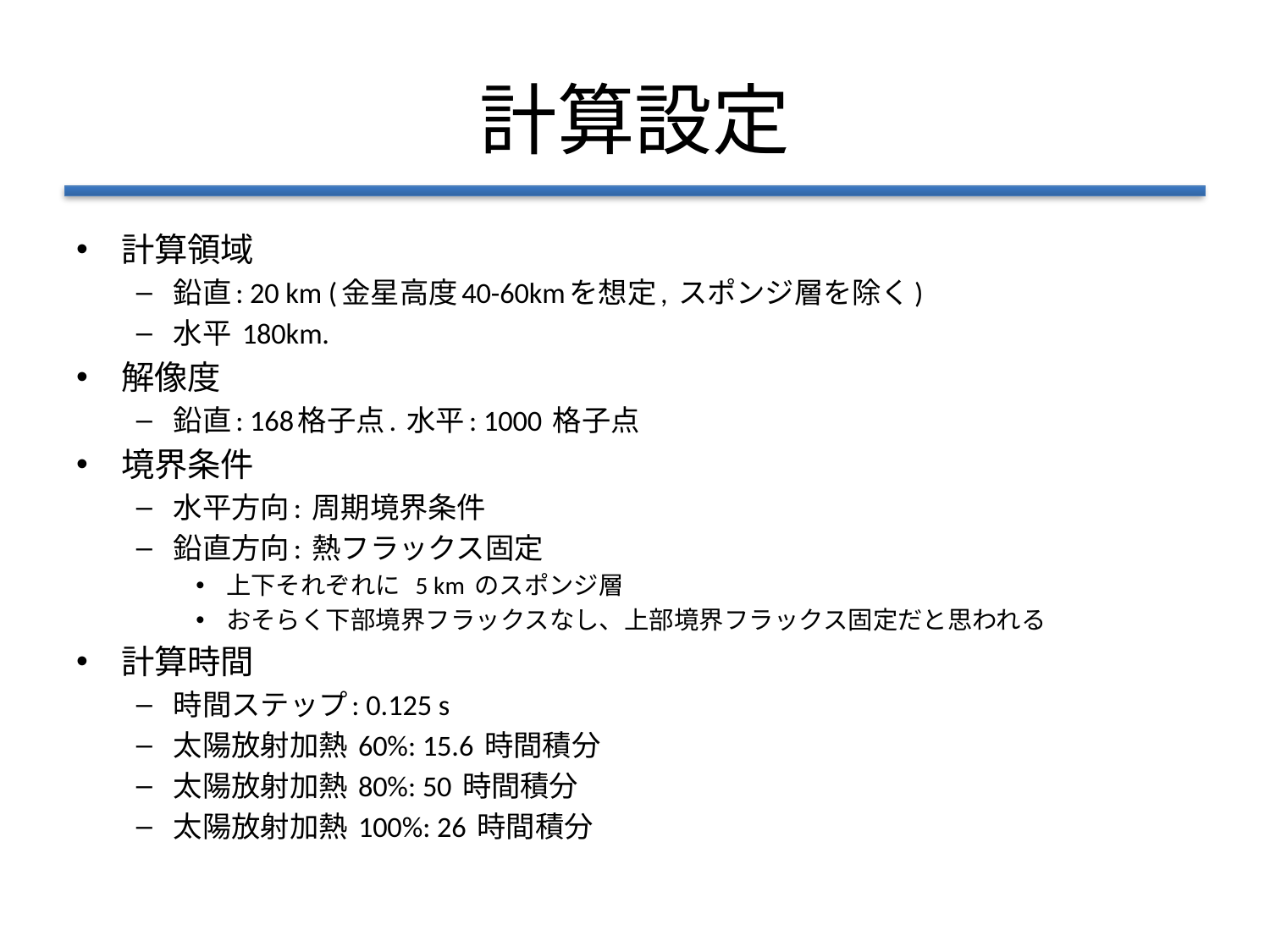

# 計算設定
計算領域
鉛直: 20 km (金星高度40-60kmを想定, スポンジ層を除く)
水平 180km.
解像度
鉛直: 168格子点. 水平: 1000 格子点
境界条件
水平方向: 周期境界条件
鉛直方向: 熱フラックス固定
上下それぞれに  5 km のスポンジ層
おそらく下部境界フラックスなし、上部境界フラックス固定だと思われる
計算時間
時間ステップ: 0.125 s
太陽放射加熱 60%: 15.6 時間積分
太陽放射加熱 80%: 50 時間積分
太陽放射加熱 100%: 26 時間積分